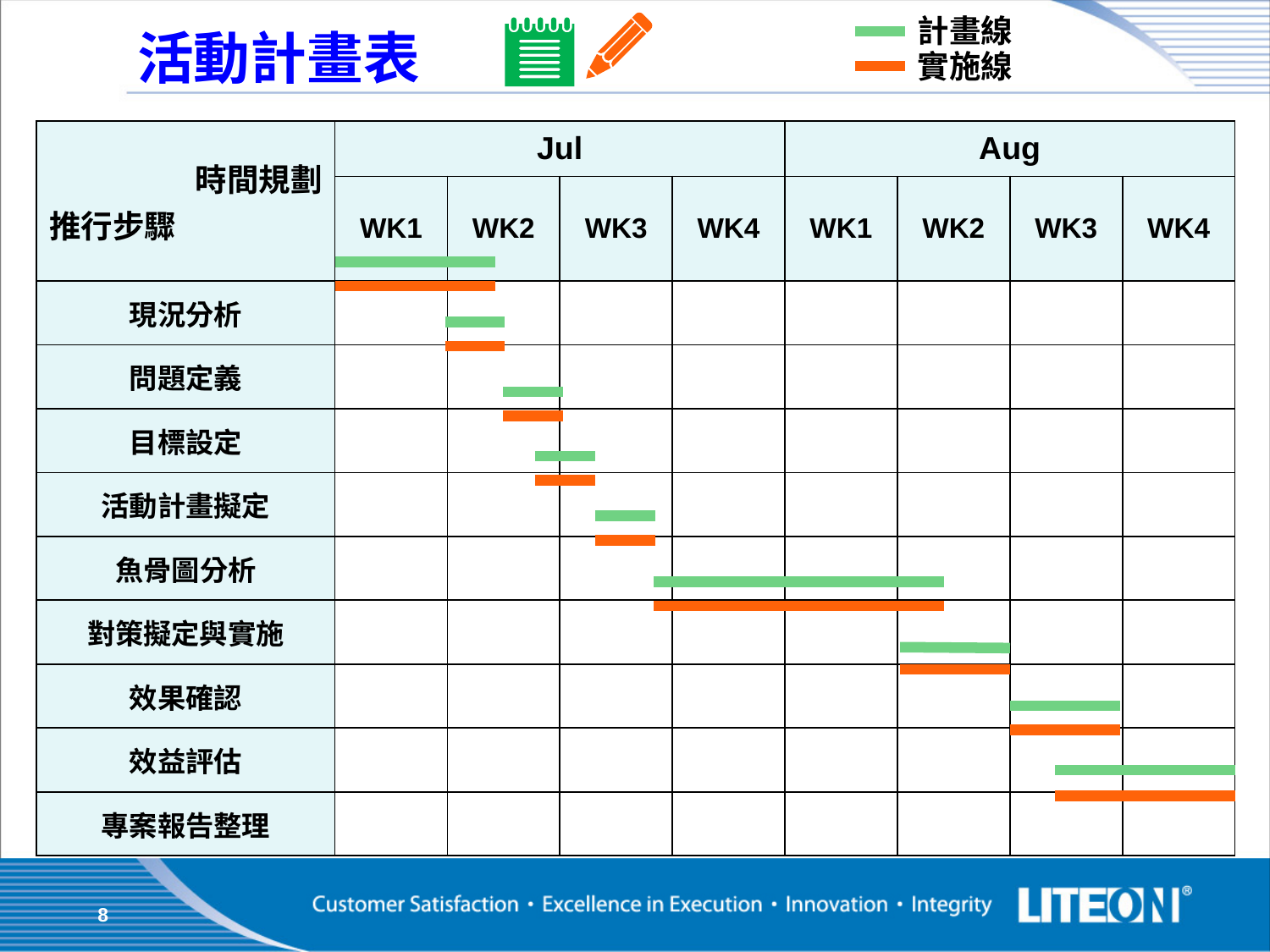

計畫線

# 活動計畫表

實施線
| 時間規劃 推行步驟 | Jul |  |  |  | Aug |  |  |  |
| --- | --- | --- | --- | --- | --- | --- | --- | --- |
|  | WK1 | WK2 | WK3 | WK4 | WK1 | WK2 | WK3 | WK4 |
| 現況分析 |  |  |  |  |  |  |  |  |
| 問題定義 |  |  |  |  |  |  |  |  |
| 目標設定 |  |  |  |  |  |  |  |  |
| 活動計畫擬定 |  |  |  |  |  |  |  |  |
| 魚骨圖分析 |  |  |  |  |  |  |  |  |
| 對策擬定與實施 |  |  |  |  |  |  |  |  |
| 效果確認 |  |  |  |  |  |  |  |  |
| 效益評估 |  |  |  |  |  |  |  |  |
| 專案報告整理 |  |  |  |  |  |  |  |  |
8